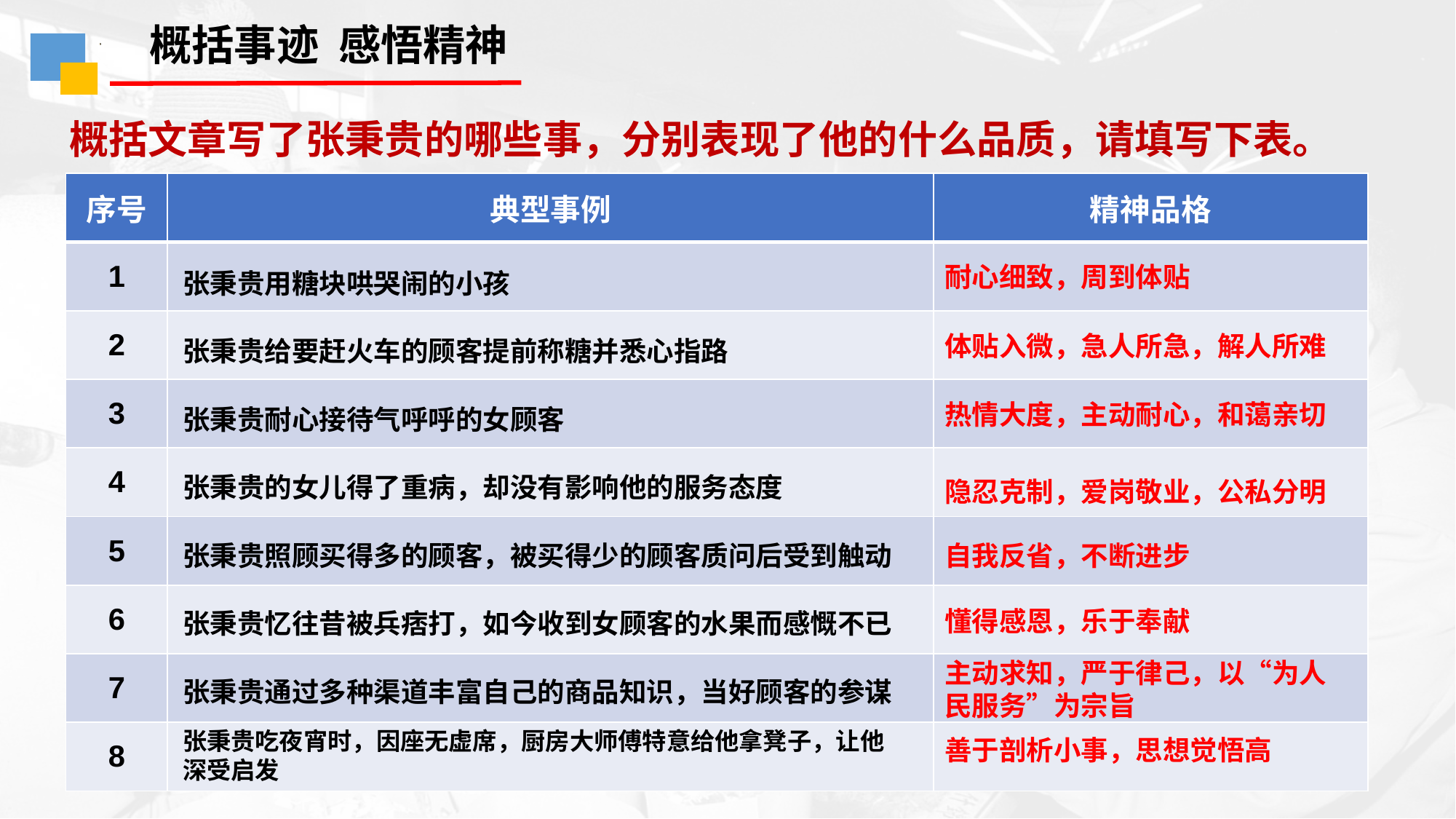

概括事迹  感悟精神

概括文章写了张秉贵的哪些事，分别表现了他的什么品质，请填写下表。
| 序号 | 典型事例 | 精神品格 |
| --- | --- | --- |
| 1 |  |  |
| 2 |  |  |
| 3 |  |  |
| 4 |  |  |
| 5 |  |  |
| 6 |  |  |
| 7 |  |  |
| 8 |  |  |
张秉贵用糖块哄哭闹的小孩
耐心细致，周到体贴
张秉贵给要赶火车的顾客提前称糖并悉心指路
体贴入微，急人所急，解人所难
张秉贵耐心接待气呼呼的女顾客
热情大度，主动耐心，和蔼亲切
张秉贵的女儿得了重病，却没有影响他的服务态度
隐忍克制，爱岗敬业，公私分明
张秉贵照顾买得多的顾客，被买得少的顾客质问后受到触动
自我反省，不断进步
张秉贵忆往昔被兵痞打，如今收到女顾客的水果而感慨不已
懂得感恩，乐于奉献
主动求知，严于律己，以“为人民服务”为宗旨
张秉贵通过多种渠道丰富自己的商品知识，当好顾客的参谋
张秉贵吃夜宵时，因座无虚席，厨房大师傅特意给他拿凳子，让他深受启发
善于剖析小事，思想觉悟高